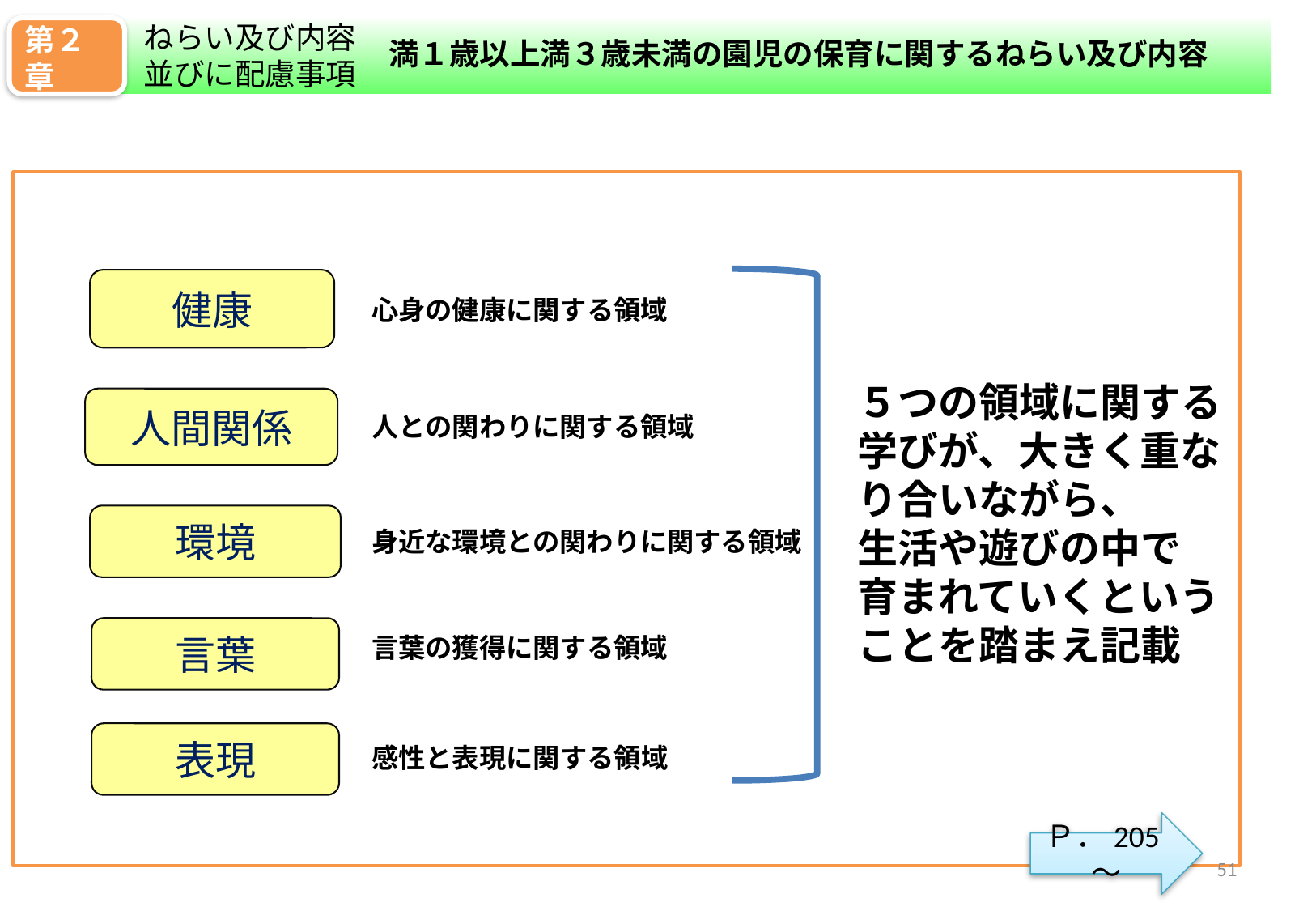

ねらい及び内容並びに配慮事項

第２章
満１歳以上満３歳未満の園児の保育に関するねらい及び内容

健康
心身の健康に関する領域
５つの領域に関する
学びが、大きく重なり合いながら、
生活や遊びの中で
育まれていくということを踏まえ記載
人間関係
人との関わりに関する領域
環境
身近な環境との関わりに関する領域
言葉
言葉の獲得に関する領域
表現
感性と表現に関する領域
Ｐ．205～
51